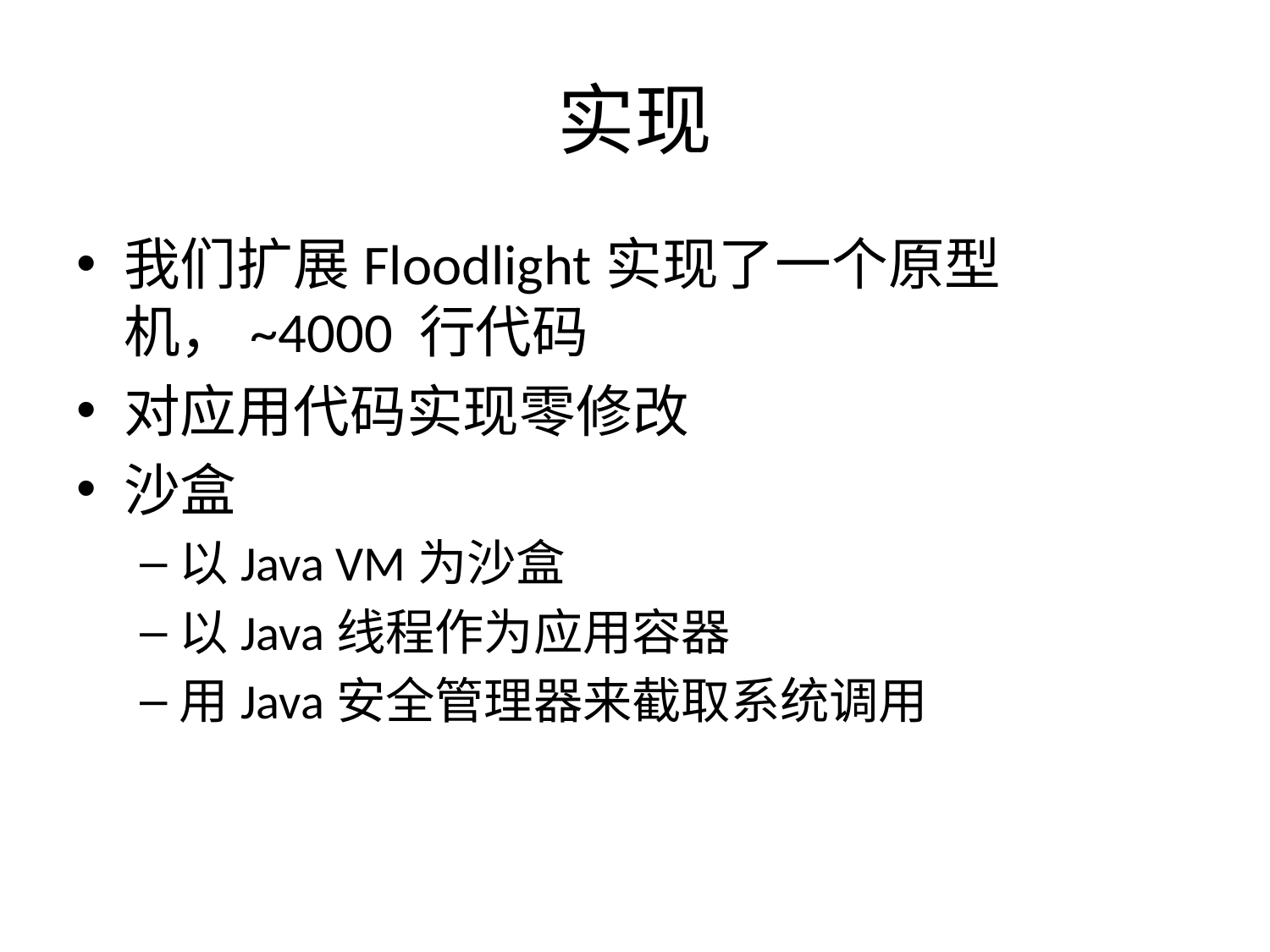

# 实现
我们扩展Floodlight实现了一个原型机，~4000 行代码
对应用代码实现零修改
沙盒
以Java VM为沙盒
以Java线程作为应用容器
用Java安全管理器来截取系统调用